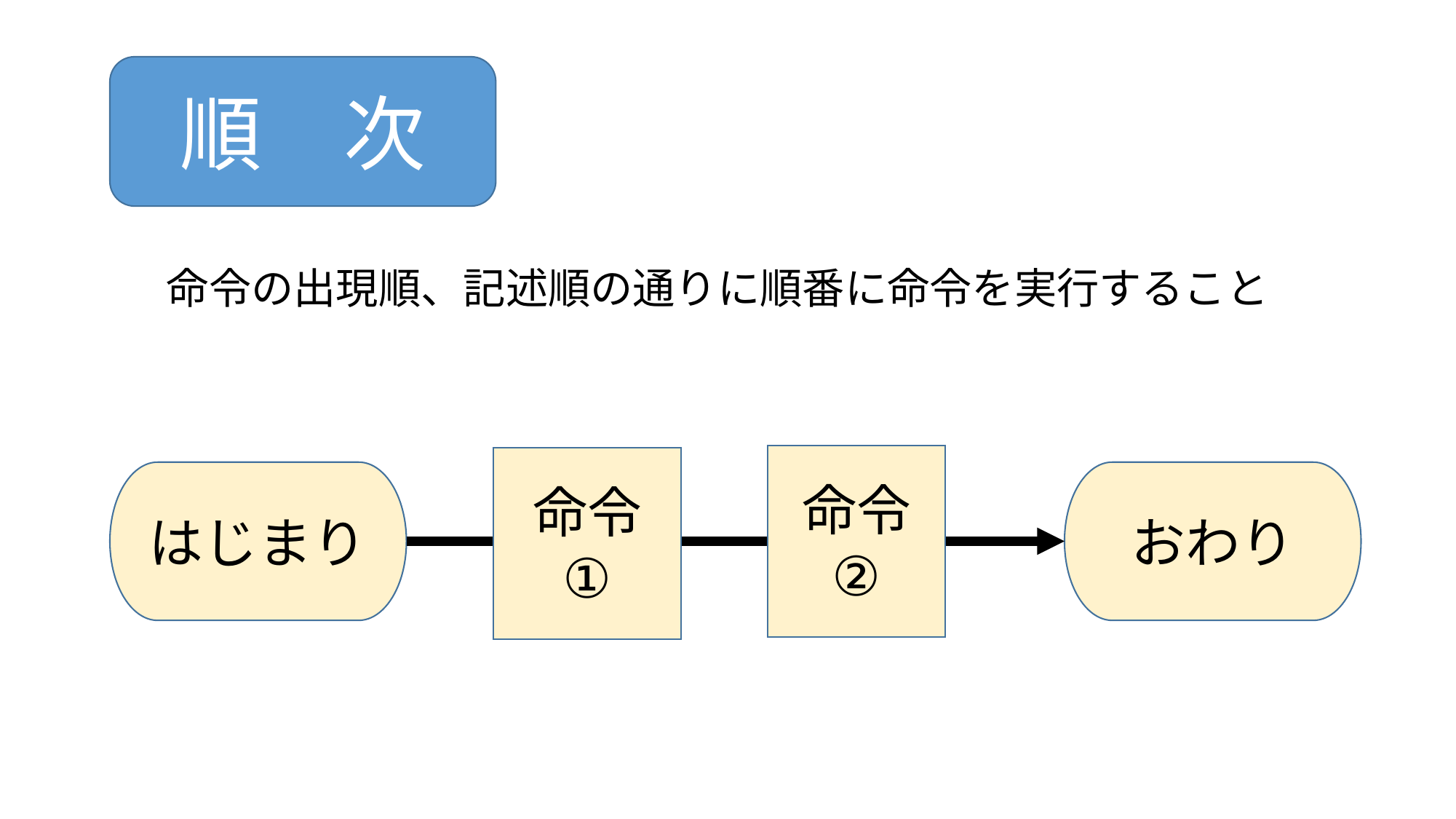

順　次
命令の出現順、記述順の通りに順番に命令を実行すること
命令
②
命令
①
はじまり
おわり